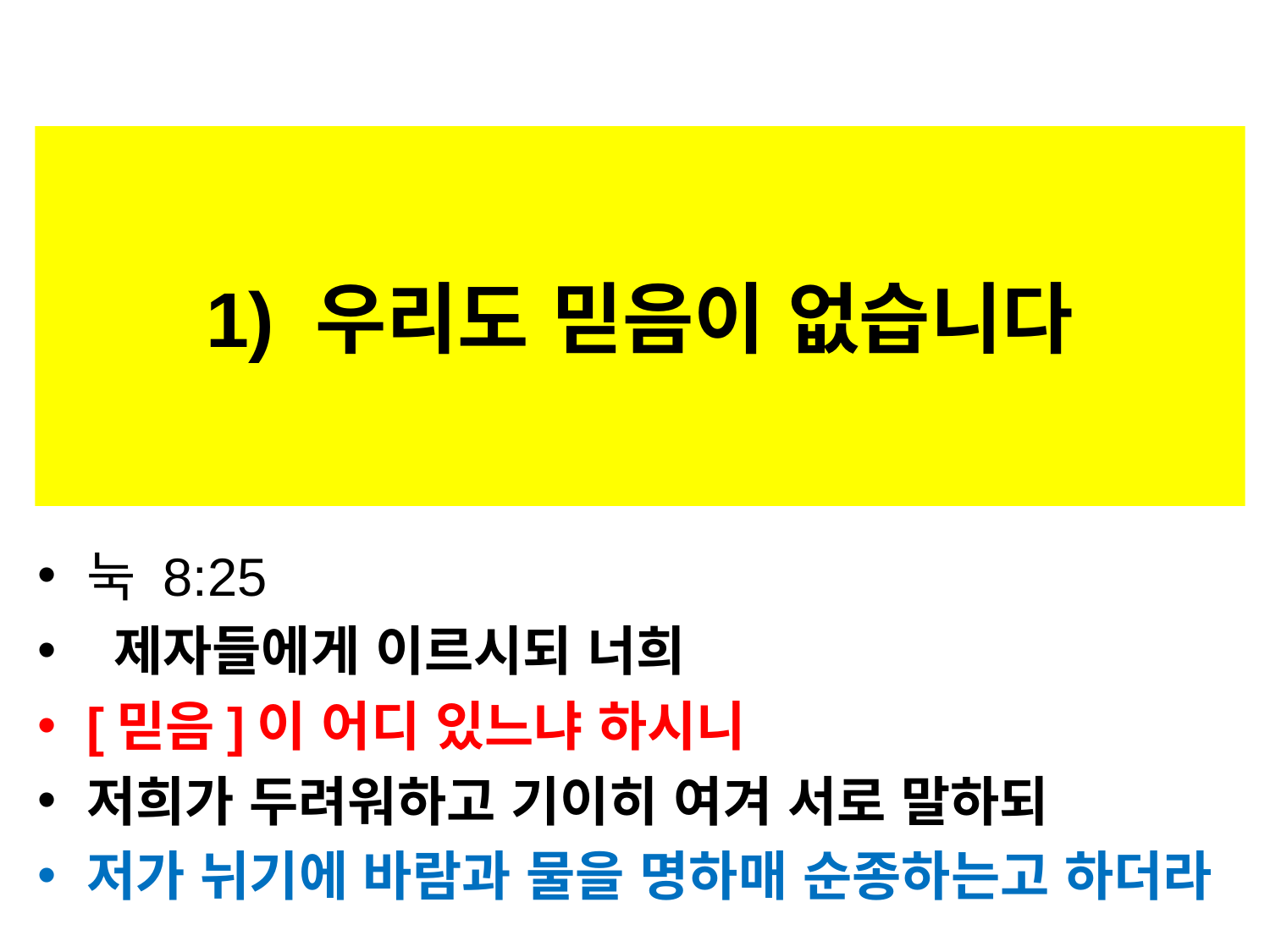

# 1) 우리도 믿음이 없습니다
눅 8:25
 제자들에게 이르시되 너희
[믿음]이 어디 있느냐 하시니
저희가 두려워하고 기이히 여겨 서로 말하되
저가 뉘기에 바람과 물을 명하매 순종하는고 하더라